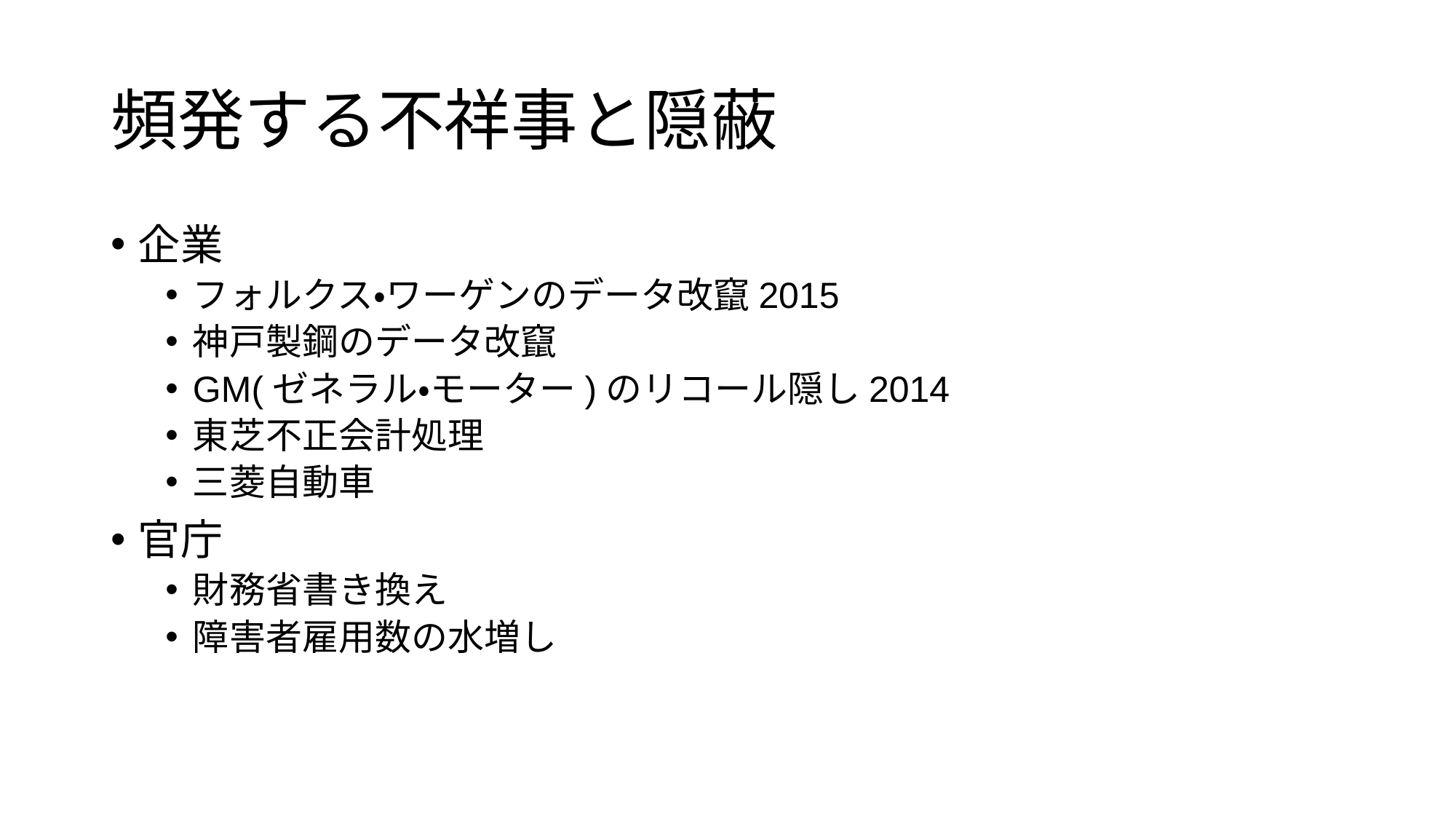

# 頻発する不祥事と隠蔽
企業
フォルクス・ワーゲンのデータ改竄2015
神戸製鋼のデータ改竄
GM(ゼネラル・モーター)のリコール隠し2014
東芝不正会計処理
三菱自動車
官庁
財務省書き換え
障害者雇用数の水増し